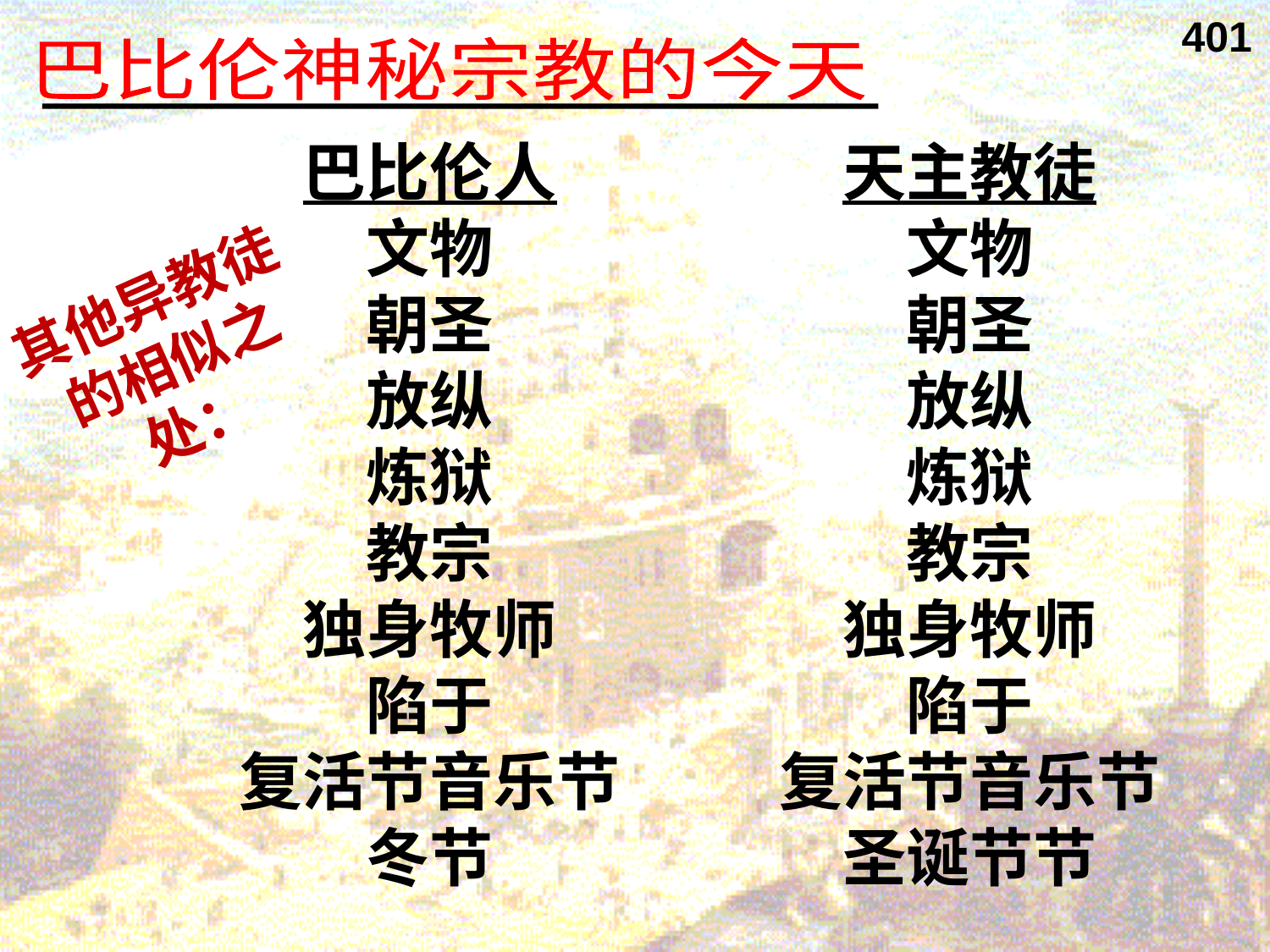

401
巴比伦神秘宗教的今天

巴比伦人
文物
朝圣
放纵
炼狱
教宗
独身牧师
陷于
复活节音乐节
冬节
天主教徒
文物
朝圣
放纵
炼狱
教宗
独身牧师
陷于
复活节音乐节
圣诞节节
# 其他异教徒的相似之处：